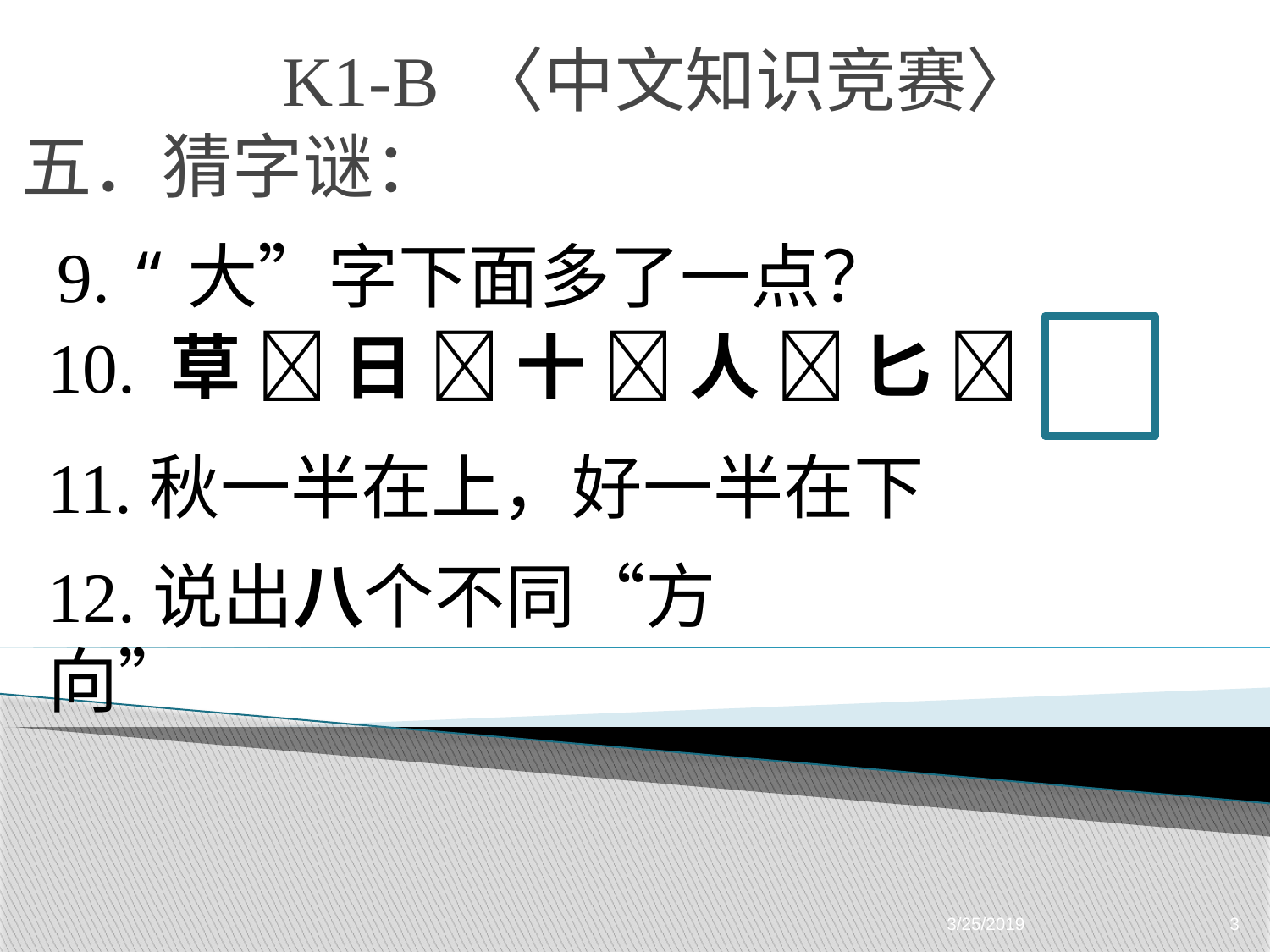

# K1-B 〈中文知识竞赛〉
五．猜字谜：

9. “大”字下面多了一点？

10. 草 − 日 − 十 + 人 + 匕 =

11.秋一半在上，好一半在下
12.说出八个不同“方向”

3/25/2019
3